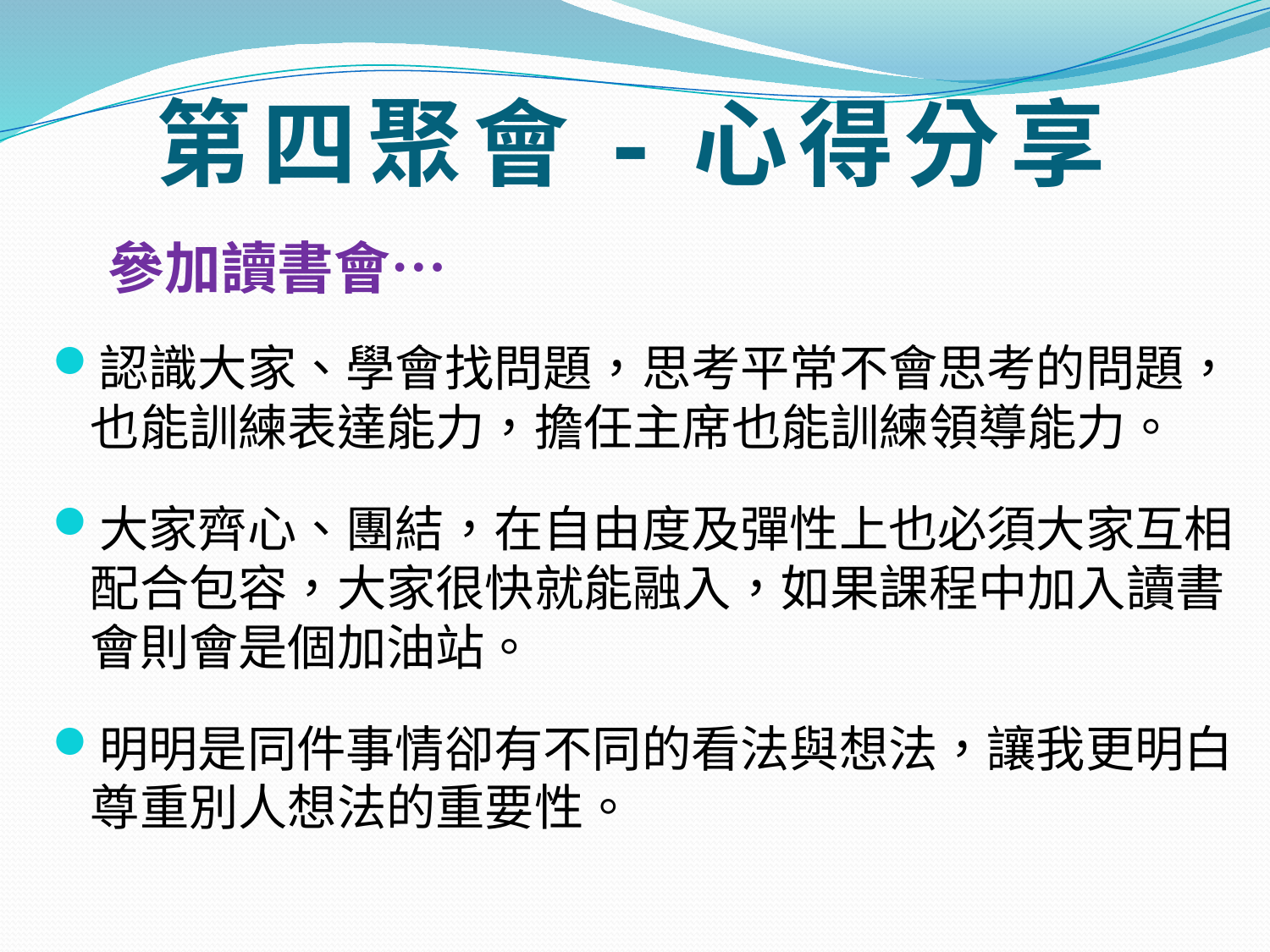

# 第四聚會-心得分享
參加讀書會…
認識大家、學會找問題，思考平常不會思考的問題，也能訓練表達能力，擔任主席也能訓練領導能力。
大家齊心、團結，在自由度及彈性上也必須大家互相配合包容，大家很快就能融入，如果課程中加入讀書會則會是個加油站。
明明是同件事情卻有不同的看法與想法，讓我更明白尊重別人想法的重要性。